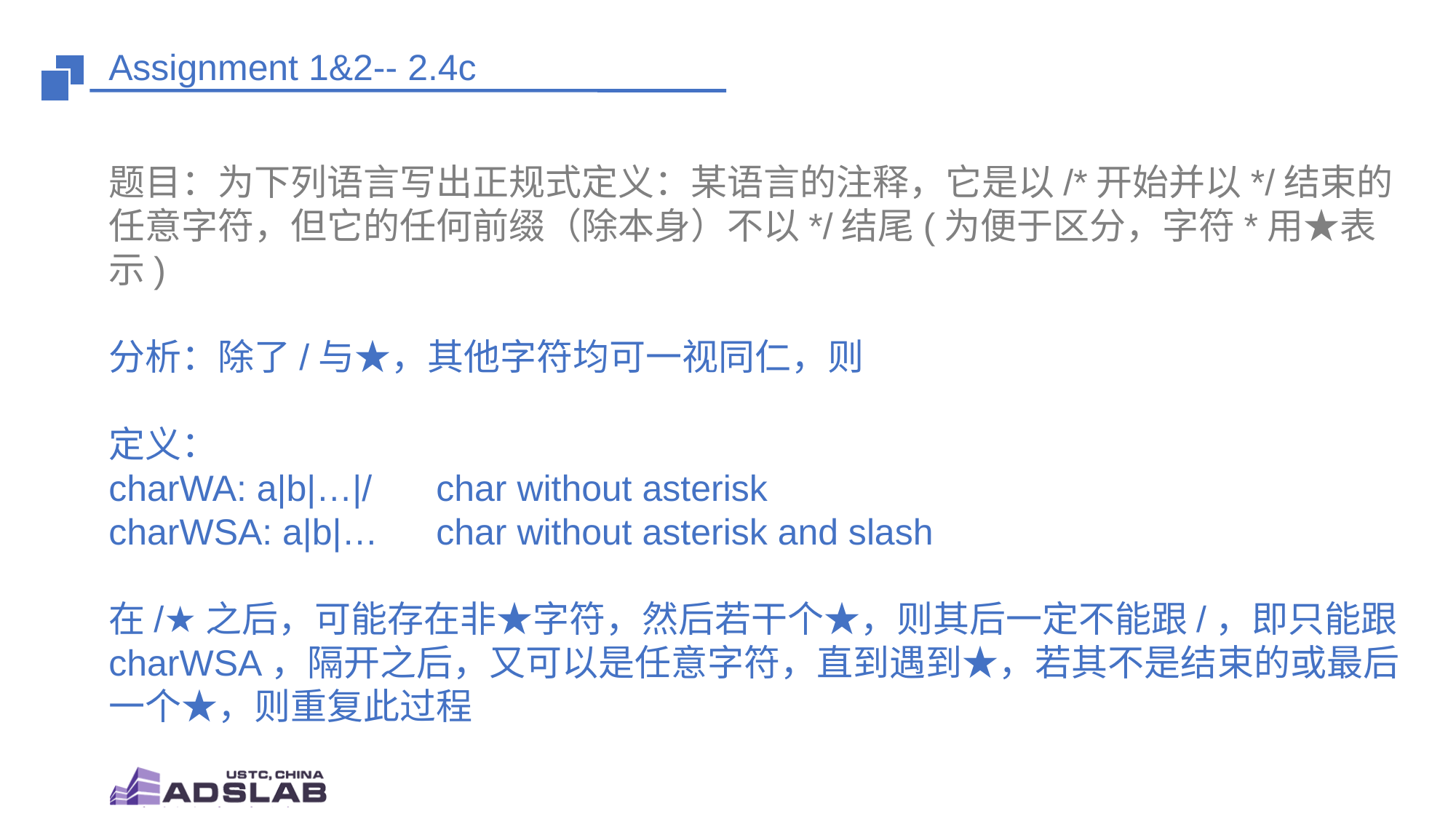

# Assignment 1&2-- 2.4c
题目：为下列语言写出正规式定义：某语言的注释，它是以/*开始并以*/结束的任意字符，但它的任何前缀（除本身）不以*/结尾(为便于区分，字符*用★表示)

分析：除了/与★，其他字符均可一视同仁，则

定义：
charWA: a|b|…|/  	char without asterisk
charWSA: a|b|…  	char without asterisk and slash

在/★之后，可能存在非★字符，然后若干个★，则其后一定不能跟/，即只能跟charWSA，隔开之后，又可以是任意字符，直到遇到★，若其不是结束的或最后一个★，则重复此过程